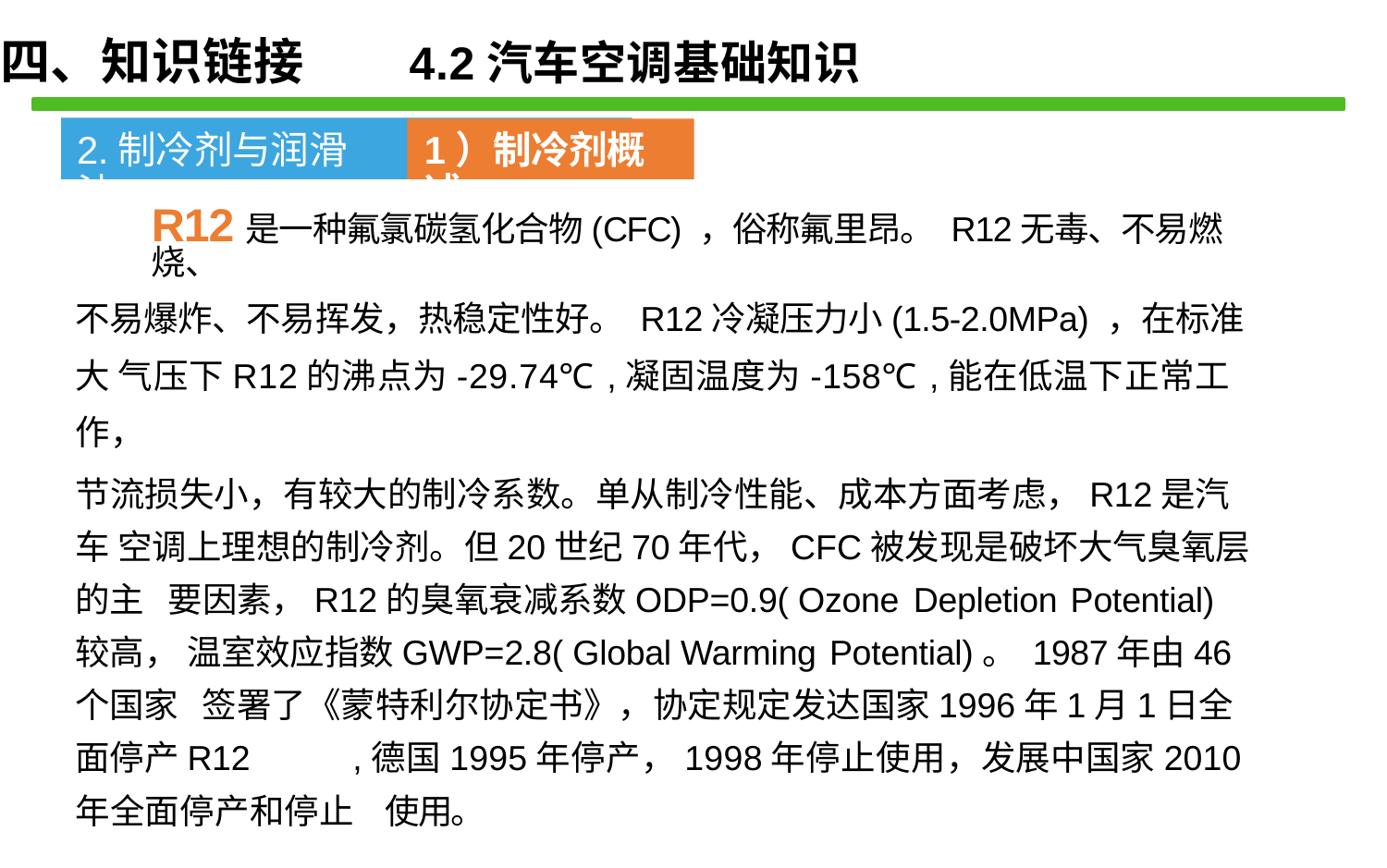

四、知识链接       4.2汽车空调基础知识

2.制冷剂与润滑油

1）制冷剂概述

R12是一种氟氯碳氢化合物(CFC) ，俗称氟里昂。 R12无毒、不易燃烧、
不易爆炸、不易挥发，热稳定性好。 R12冷凝压力小(1.5-2.0MPa) ，在标准大 气压下R12的沸点为-29.74℃ ,凝固温度为-158℃ ,能在低温下正常工作，
节流损失小，有较大的制冷系数。单从制冷性能、成本方面考虑，R12是汽车 空调上理想的制冷剂。但20世纪70年代，CFC被发现是破坏大气臭氧层的主   要因素，R12的臭氧衰减系数ODP=0.9( Ozone Depletion Potential)较高， 温室效应指数GWP=2.8( Global Warming Potential)。 1987年由46个国家   签署了《蒙特利尔协定书》，协定规定发达国家1996年1月1日全面停产R12   	,德国1995年停产，1998年停止使用，发展中国家2010年全面停产和停止    使用。